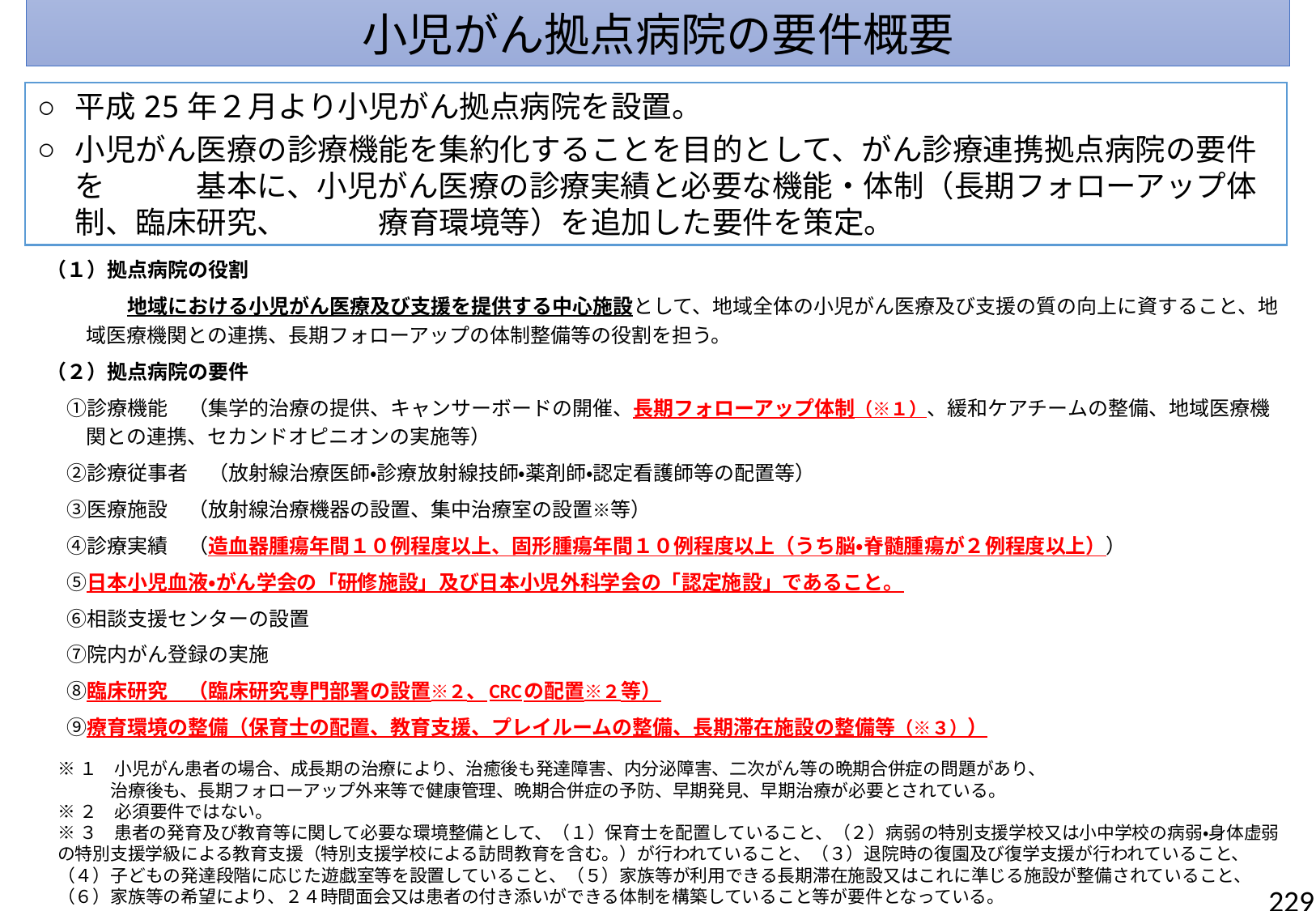

小児がん拠点病院の要件概要
平成25年２月より小児がん拠点病院を設置。
小児がん医療の診療機能を集約化することを目的として、がん診療連携拠点病院の要件を　　　基本に、小児がん医療の診療実績と必要な機能・体制（長期フォローアップ体制、臨床研究、　　　療育環境等）を追加した要件を策定。
（１）拠点病院の役割
　　　　地域における小児がん医療及び支援を提供する中心施設として、地域全体の小児がん医療及び支援の質の向上に資すること、地域医療機関との連携、長期フォローアップの体制整備等の役割を担う。
（２）拠点病院の要件
　①診療機能　（集学的治療の提供、キャンサーボードの開催、長期フォローアップ体制（※１）、緩和ケアチームの整備、地域医療機関との連携、セカンドオピニオンの実施等）
　②診療従事者　（放射線治療医師・診療放射線技師・薬剤師・認定看護師等の配置等）
　③医療施設　（放射線治療機器の設置、集中治療室の設置※等）
　④診療実績　（造血器腫瘍年間１０例程度以上、固形腫瘍年間１０例程度以上（うち脳・脊髄腫瘍が２例程度以上））
　⑤日本小児血液・がん学会の「研修施設」及び日本小児外科学会の「認定施設」であること。
　⑥相談支援センターの設置
　⑦院内がん登録の実施
　⑧臨床研究　（臨床研究専門部署の設置※２、CRCの配置※２等）
　⑨療育環境の整備（保育士の配置、教育支援、プレイルームの整備、長期滞在施設の整備等（※３））

※１　小児がん患者の場合、成長期の治療により、治癒後も発達障害、内分泌障害、二次がん等の晩期合併症の問題があり、
　　　治療後も、長期フォローアップ外来等で健康管理、晩期合併症の予防、早期発見、早期治療が必要とされている。
※２　必須要件ではない。
※３　患者の発育及び教育等に関して必要な環境整備として、（１）保育士を配置していること、（２）病弱の特別支援学校又は小中学校の病弱・身体虚弱の特別支援学級による教育支援（特別支援学校による訪問教育を含む。）が行われていること、（３）退院時の復園及び復学支援が行われていること、（４）子どもの発達段階に応じた遊戯室等を設置していること、（５）家族等が利用できる長期滞在施設又はこれに準じる施設が整備されていること、（６）家族等の希望により、２４時間面会又は患者の付き添いができる体制を構築していること等が要件となっている。
229